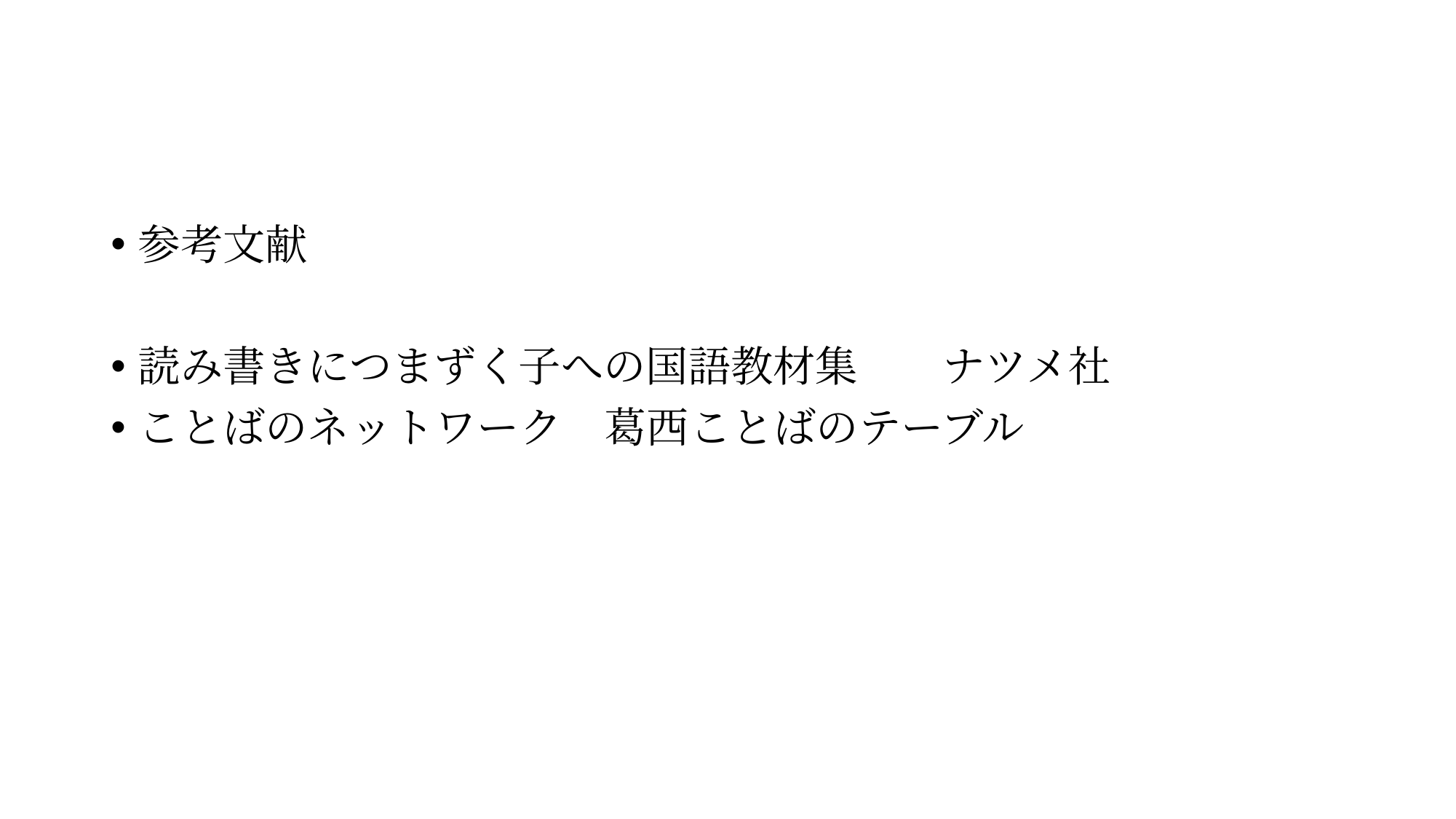

#
参考文献

読み書きにつまずく子への国語教材集　　ナツメ社
ことばのネットワーク　葛西ことばのテーブル